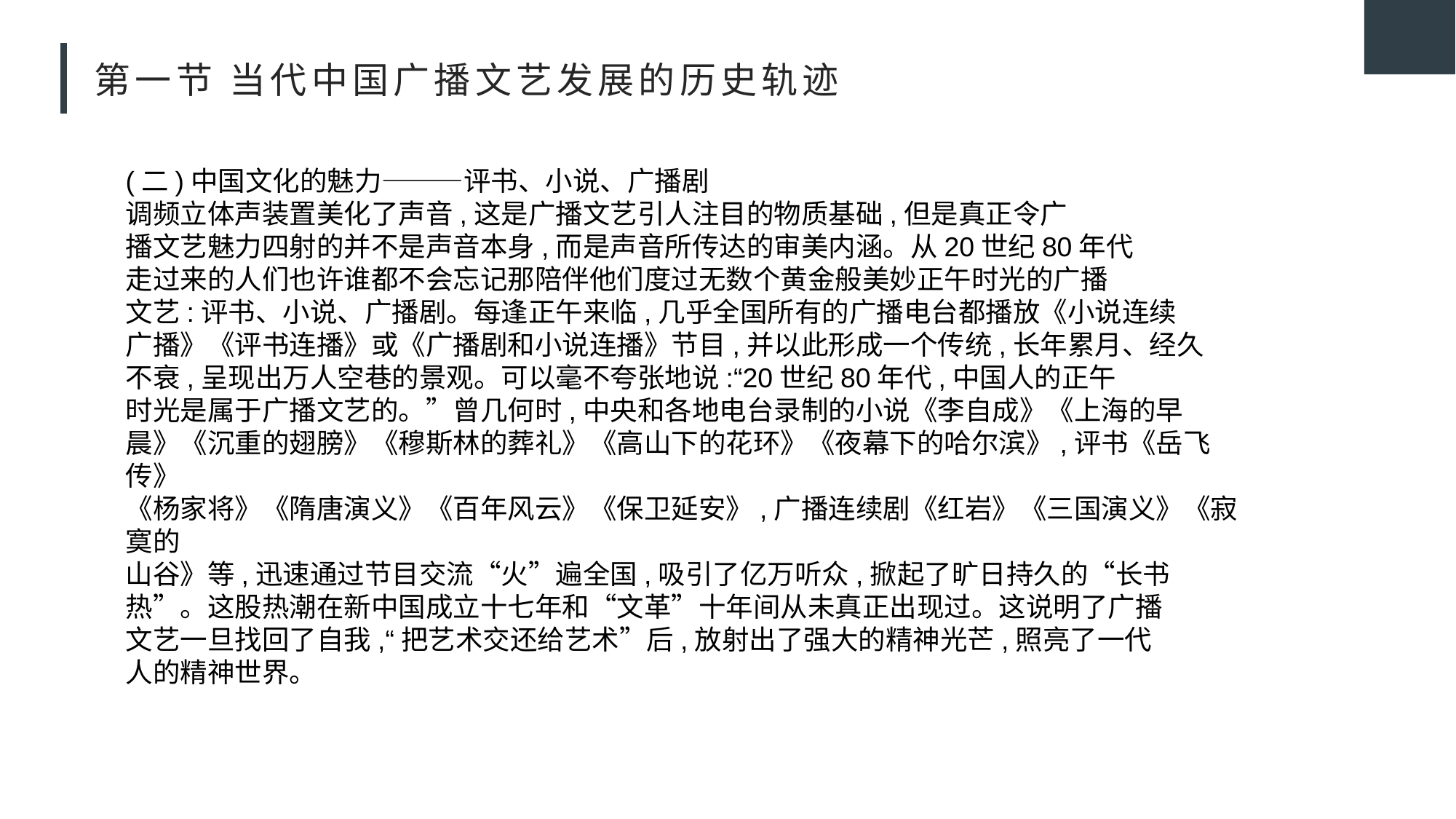

# 第一节 当代中国广播文艺发展的历史轨迹
(二)中国文化的魅力———评书、小说、广播剧
调频立体声装置美化了声音,这是广播文艺引人注目的物质基础,但是真正令广
播文艺魅力四射的并不是声音本身,而是声音所传达的审美内涵。从20世纪80年代
走过来的人们也许谁都不会忘记那陪伴他们度过无数个黄金般美妙正午时光的广播
文艺:评书、小说、广播剧。每逢正午来临,几乎全国所有的广播电台都播放《小说连续
广播》《评书连播》或《广播剧和小说连播》节目,并以此形成一个传统,长年累月、经久
不衰,呈现出万人空巷的景观。可以毫不夸张地说:“20世纪80年代,中国人的正午
时光是属于广播文艺的。”曾几何时,中央和各地电台录制的小说《李自成》《上海的早
晨》《沉重的翅膀》《穆斯林的葬礼》《高山下的花环》《夜幕下的哈尔滨》,评书《岳飞传》
《杨家将》《隋唐演义》《百年风云》《保卫延安》,广播连续剧《红岩》《三国演义》《寂寞的
山谷》等,迅速通过节目交流“火”遍全国,吸引了亿万听众,掀起了旷日持久的“长书
热”。这股热潮在新中国成立十七年和“文革”十年间从未真正出现过。这说明了广播
文艺一旦找回了自我,“把艺术交还给艺术”后,放射出了强大的精神光芒,照亮了一代
人的精神世界。